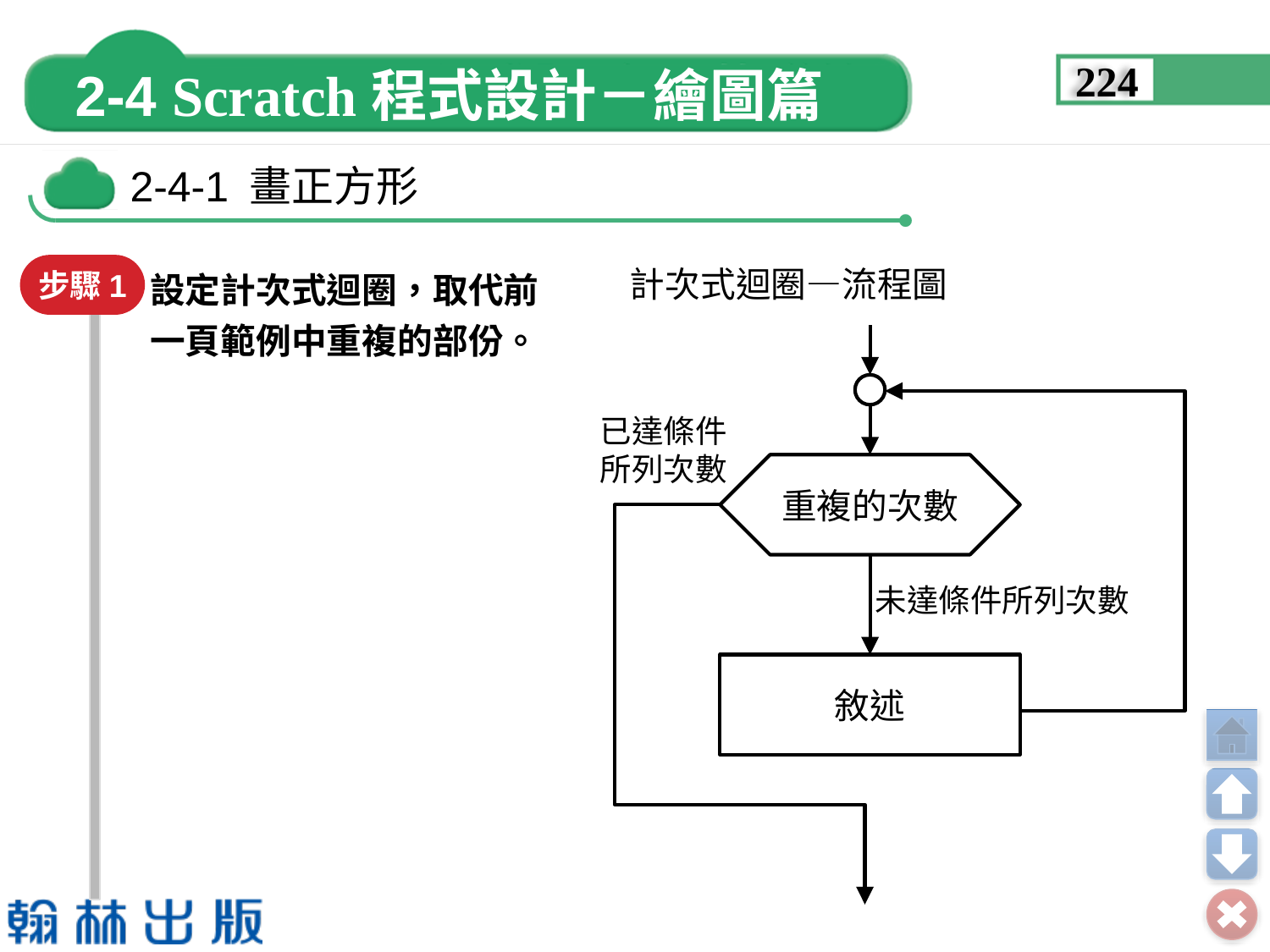

224
計次式迴圈―流程圖
步驟1
設定計次式迴圈，取代前一頁範例中重複的部份。

已達條件
所列次數
重複的次數

未達條件所列次數
敘述